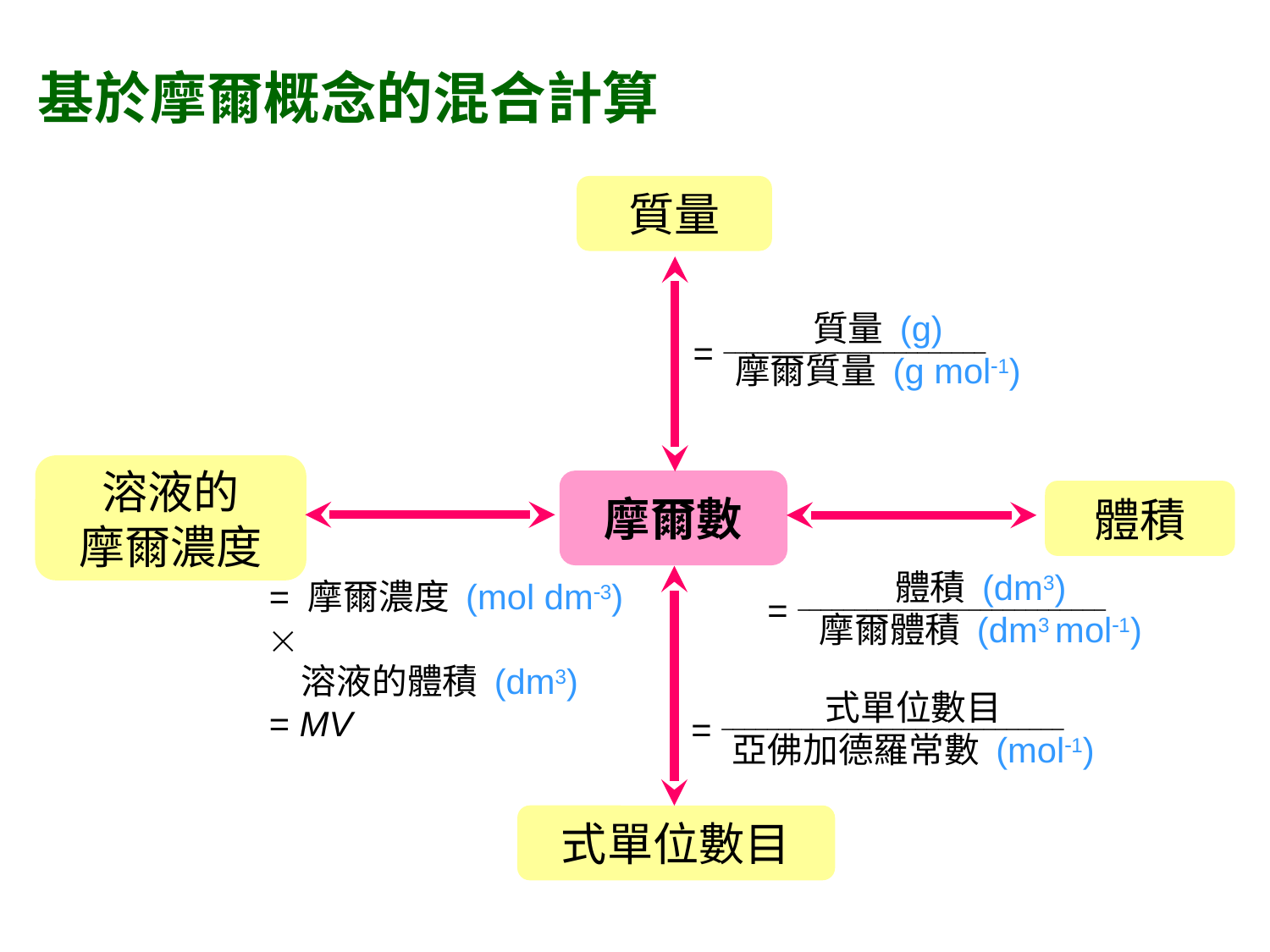

基於摩爾概念的混合計算
質量
質量 (g)
摩爾質量 (g mol−1)
= _______________________
溶液的
摩爾濃度
摩爾數
體積
體積 (dm3)
摩爾體積 (dm3 mol−1)
= 摩爾濃度 (mol dm−3) ×
   溶液的體積 (dm3)
= MV
= ___________________________
式單位數目
亞佛加德羅常數 (mol−1)
= ______________________________
式單位數目